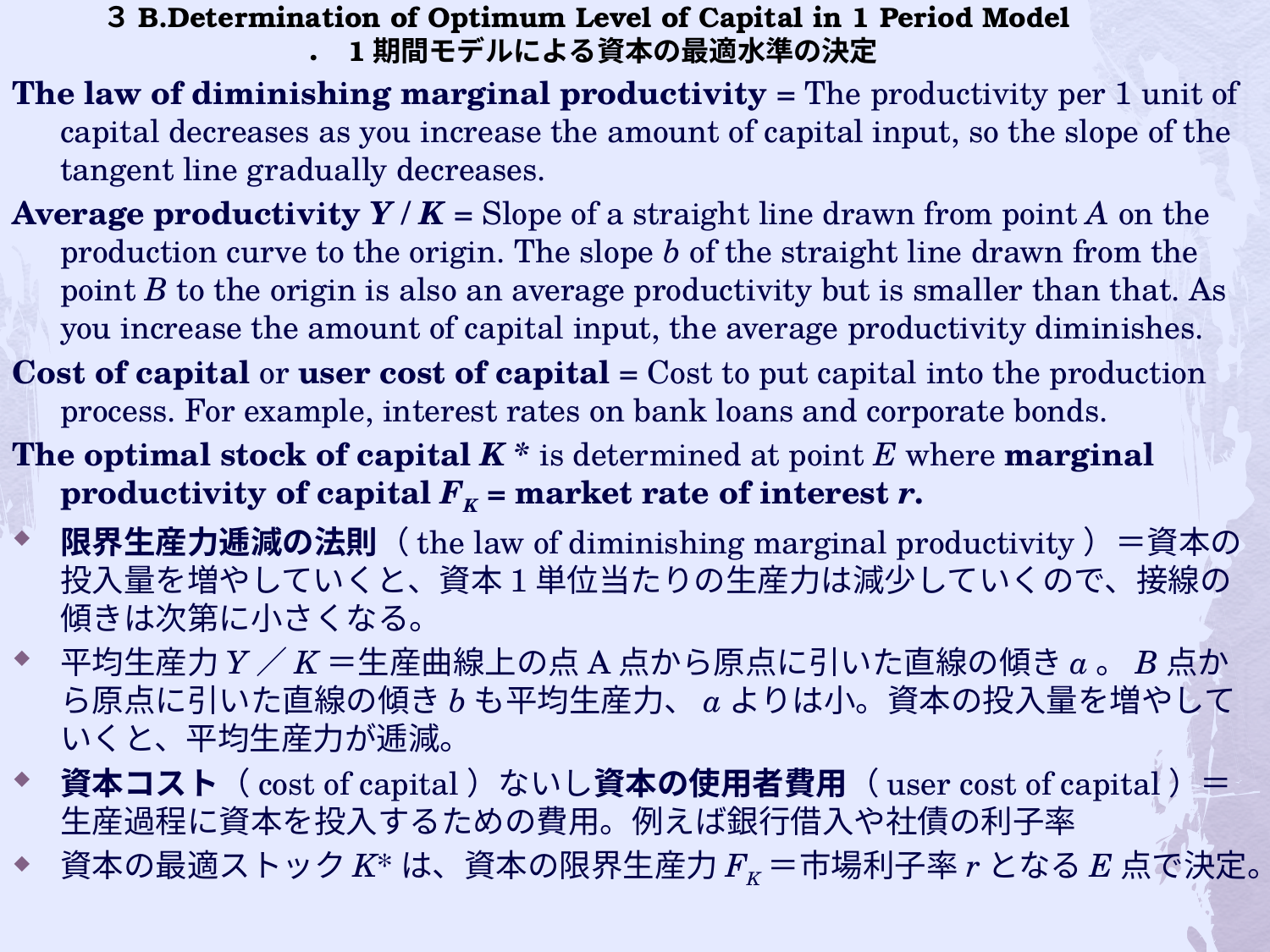

# ３B.Determination of Optimum Level of Capital in 1 Period Model ． 1期間モデルによる資本の最適水準の決定
The law of diminishing marginal productivity = The productivity per 1 unit of capital decreases as you increase the amount of capital input, so the slope of the tangent line gradually decreases.
Average productivity Y / K = Slope of a straight line drawn from point A on the production curve to the origin. The slope b of the straight line drawn from the point B to the origin is also an average productivity but is smaller than that. As you increase the amount of capital input, the average productivity diminishes.
Cost of capital or user cost of capital = Cost to put capital into the production process. For example, interest rates on bank loans and corporate bonds.
The optimal stock of capital K * is determined at point E where marginal productivity of capital FK = market rate of interest r.
限界生産力逓減の法則（the law of diminishing marginal productivity）＝資本の投入量を増やしていくと、資本1単位当たりの生産力は減少していくので、接線の傾きは次第に小さくなる。
平均生産力Y／K＝生産曲線上の点A点から原点に引いた直線の傾きa。B点から原点に引いた直線の傾きbも平均生産力、aよりは小。資本の投入量を増やしていくと、平均生産力が逓減。
資本コスト（cost of capital）ないし資本の使用者費用（user cost of capital）＝生産過程に資本を投入するための費用。例えば銀行借入や社債の利子率
資本の最適ストックK*は、資本の限界生産力FK＝市場利子率rとなるE点で決定。